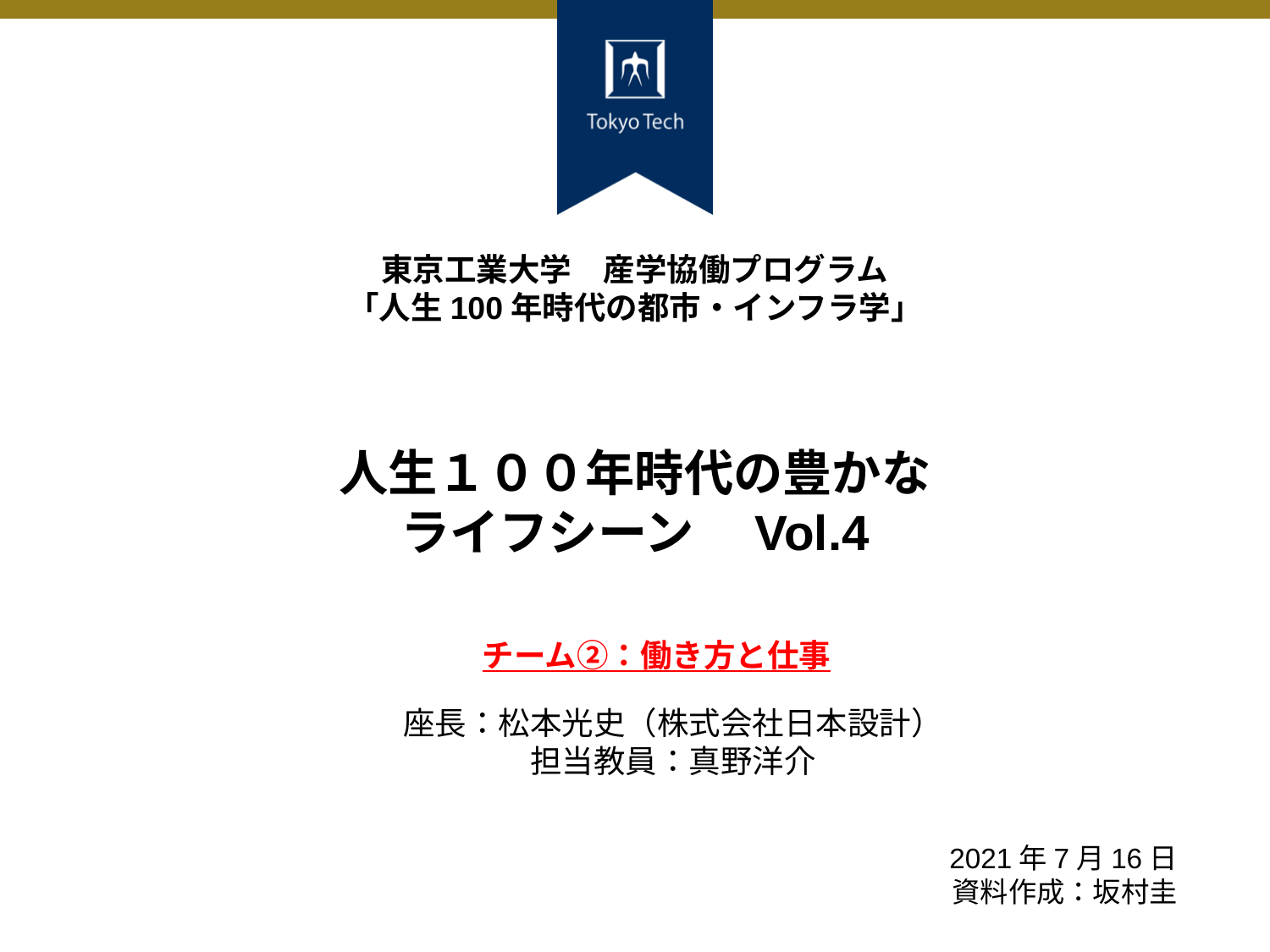

東京工業大学　産学協働プログラム
「人生100年時代の都市・インフラ学」
人生１００年時代の豊かな
ライフシーン　Vol.4

チーム②：働き方と仕事
座長：松本光史（株式会社日本設計）
担当教員：真野洋介
2021年7月16日
資料作成：坂村圭